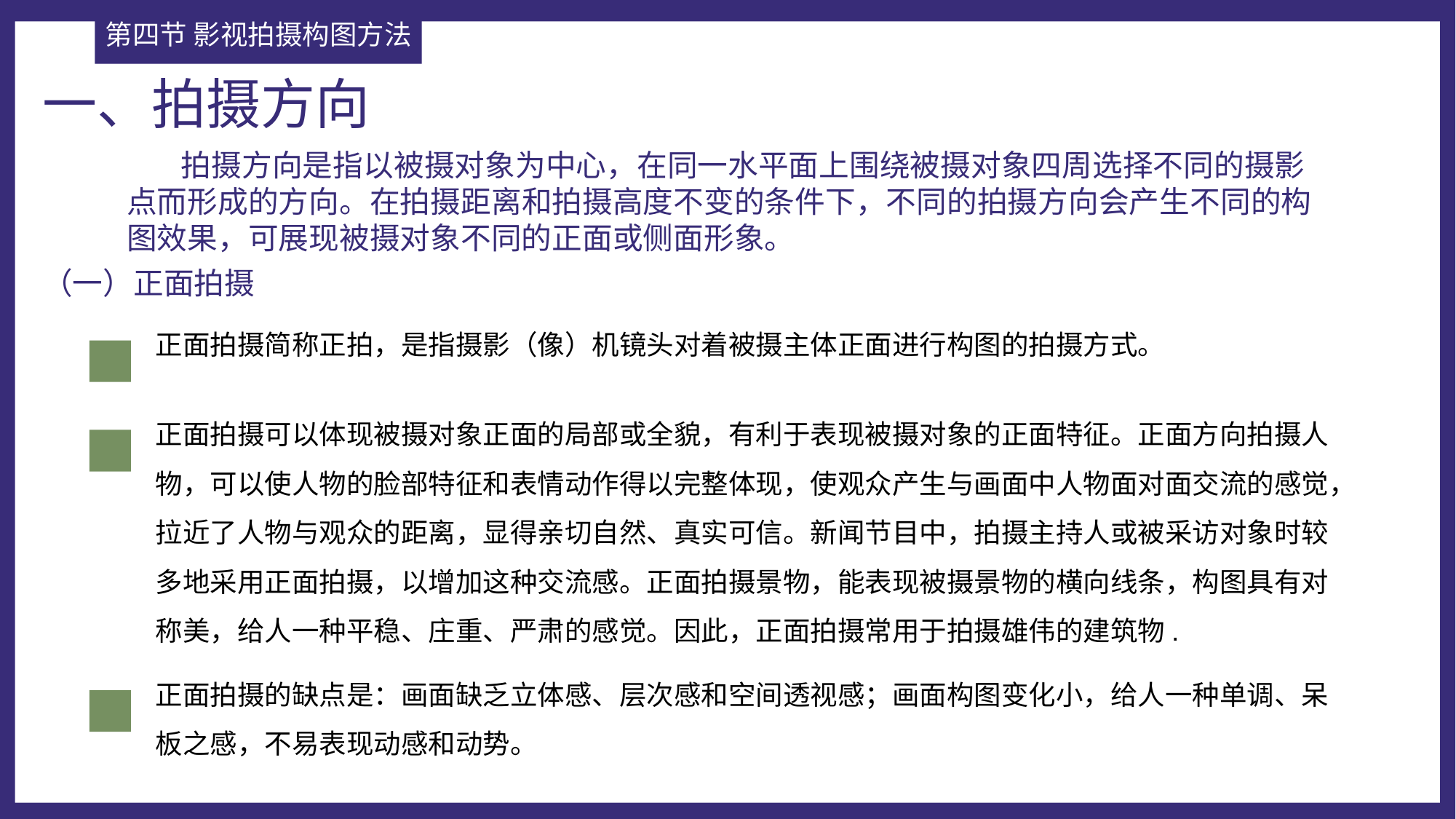

第四节 影视拍摄构图方法
一、拍摄方向
       拍摄方向是指以被摄对象为中心，在同一水平面上围绕被摄对象四周选择不同的摄影点而形成的方向。在拍摄距离和拍摄高度不变的条件下，不同的拍摄方向会产生不同的构图效果，可展现被摄对象不同的正面或侧面形象。
（一）正面拍摄
正面拍摄简称正拍，是指摄影（像）机镜头对着被摄主体正面进行构图的拍摄方式。

正面拍摄可以体现被摄对象正面的局部或全貌，有利于表现被摄对象的正面特征。正面方向拍摄人物，可以使人物的脸部特征和表情动作得以完整体现，使观众产生与画面中人物面对面交流的感觉，拉近了人物与观众的距离，显得亲切自然、真实可信。新闻节目中，拍摄主持人或被采访对象时较多地采用正面拍摄，以增加这种交流感。正面拍摄景物，能表现被摄景物的横向线条，构图具有对称美，给人一种平稳、庄重、严肃的感觉。因此，正面拍摄常用于拍摄雄伟的建筑物.

正面拍摄的缺点是：画面缺乏立体感、层次感和空间透视感；画面构图变化小，给人一种单调、呆板之感，不易表现动感和动势。